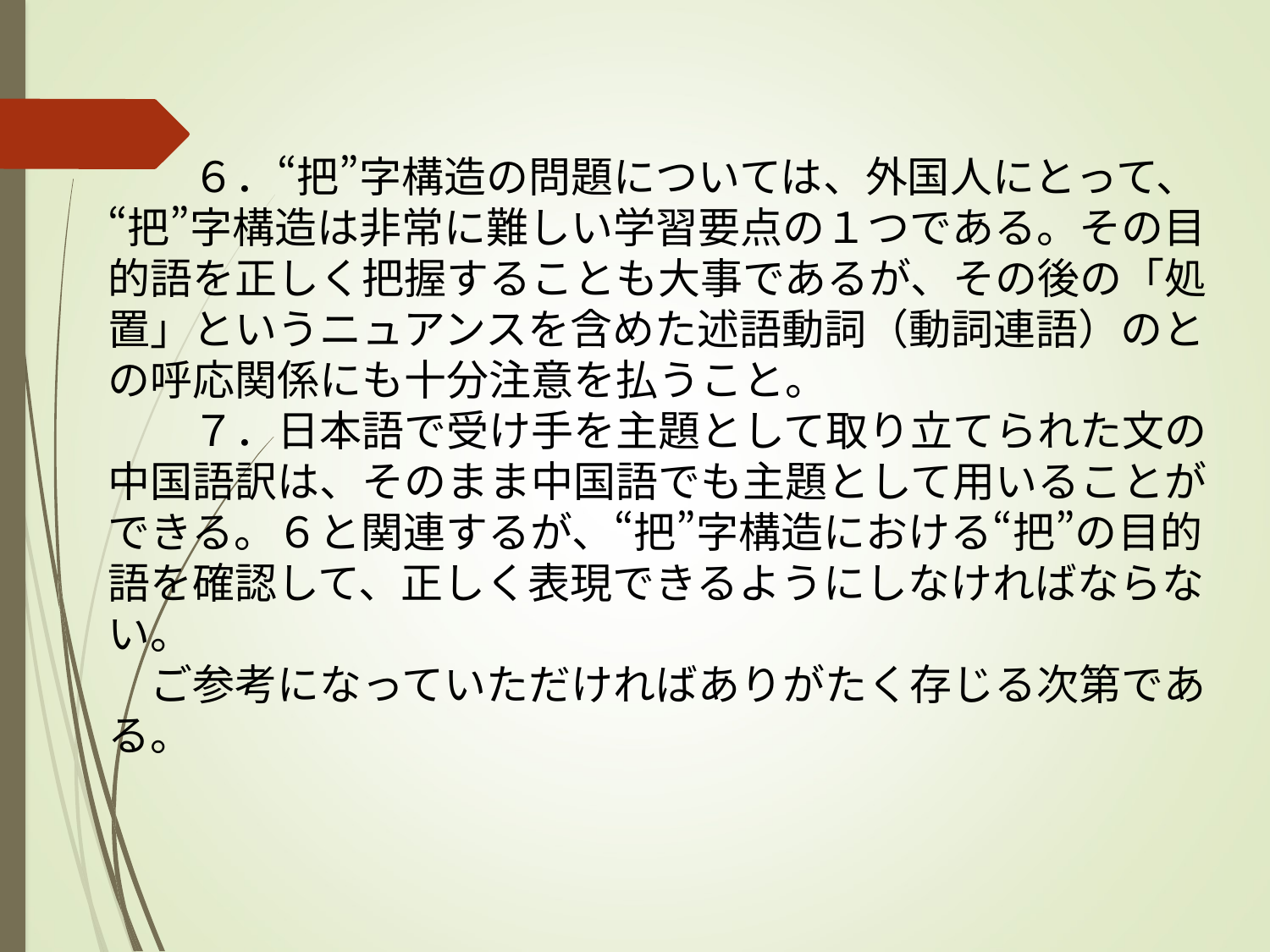

６．“把”字構造の問題については、外国人にとって、“把”字構造は非常に難しい学習要点の１つである。その目的語を正しく把握することも大事であるが、その後の「処置」というニュアンスを含めた述語動詞（動詞連語）のとの呼応関係にも十分注意を払うこと。
　　７．日本語で受け手を主題として取り立てられた文の中国語訳は、そのまま中国語でも主題として用いることができる。６と関連するが、“把”字構造における“把”の目的語を確認して、正しく表現できるようにしなければならない。
　ご参考になっていただければありがたく存じる次第である。